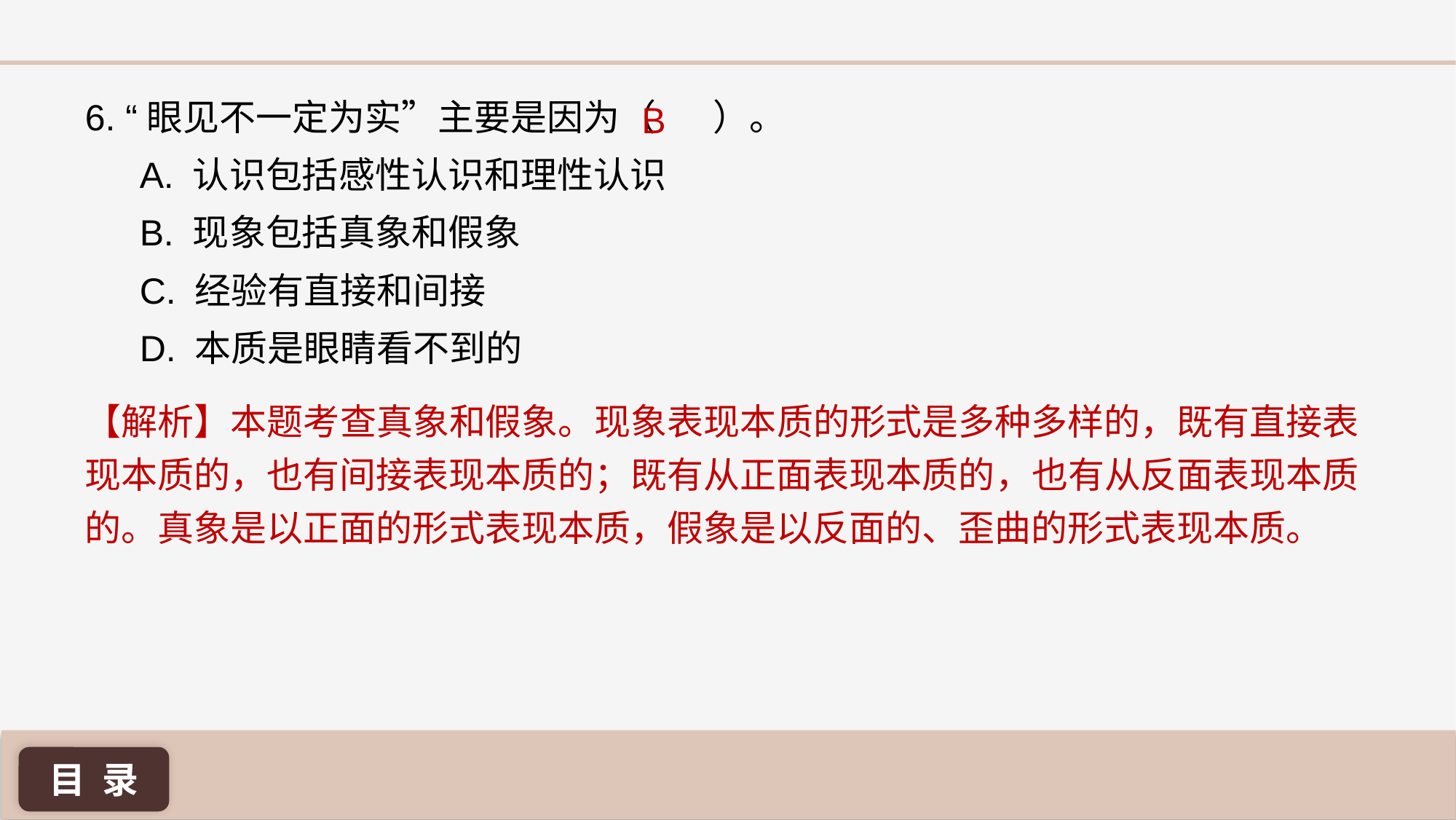

6. “眼见不一定为实”主要是因为（       ）。
A. 认识包括感性认识和理性认识
B. 现象包括真象和假象
C. 经验有直接和间接
D. 本质是眼睛看不到的
B
【解析】本题考查真象和假象。现象表现本质的形式是多种多样的，既有直接表现本质的，也有间接表现本质的；既有从正面表现本质的，也有从反面表现本质的。真象是以正面的形式表现本质，假象是以反面的、歪曲的形式表现本质。